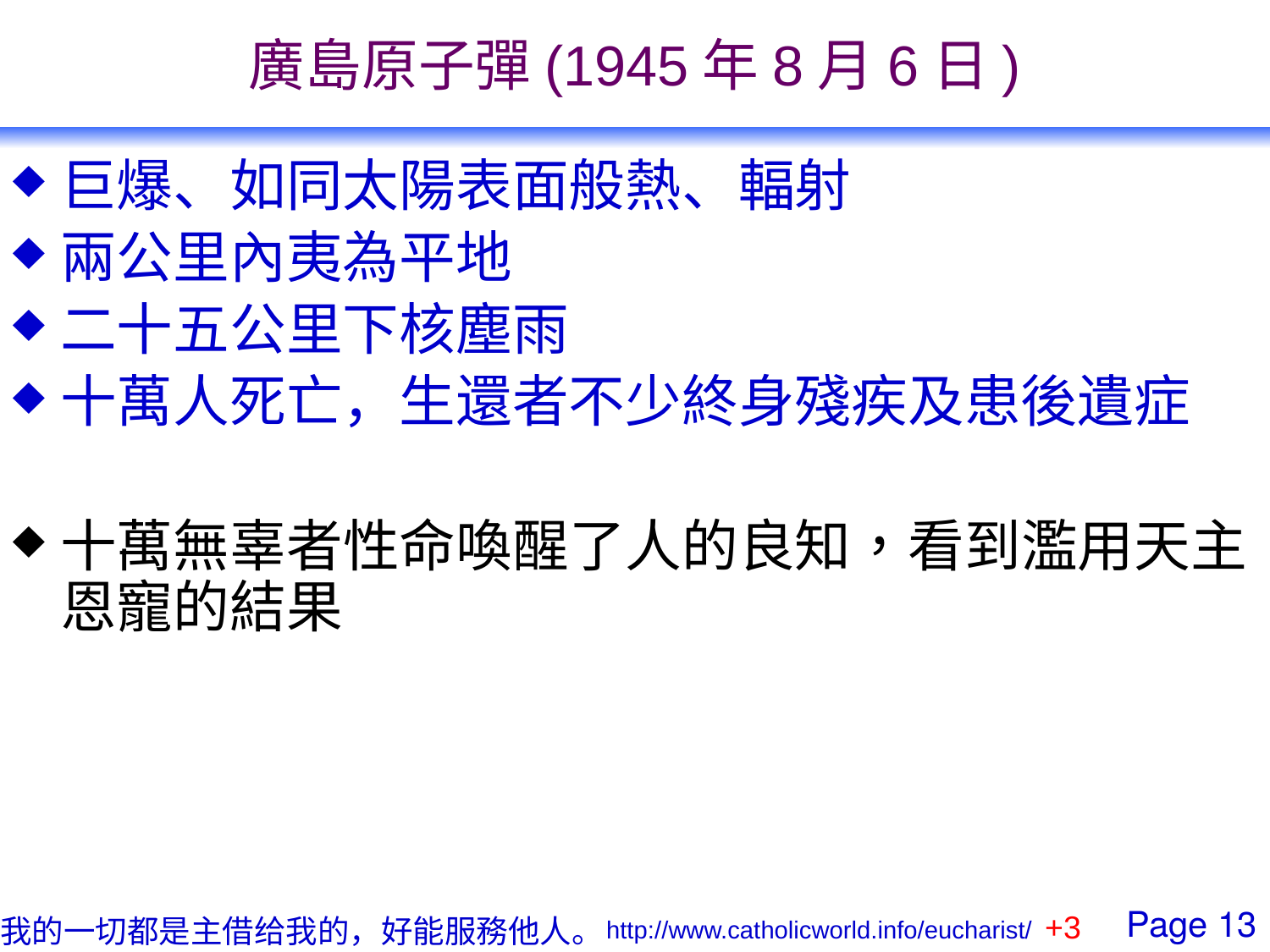

# 廣島原子彈(1945年8月6日)
巨爆、如同太陽表面般熱、輻射
兩公里內夷為平地
二十五公里下核塵雨
十萬人死亡，生還者不少終身殘疾及患後遺症

十萬無辜者性命喚醒了人的良知，看到濫用天主恩寵的結果
+3